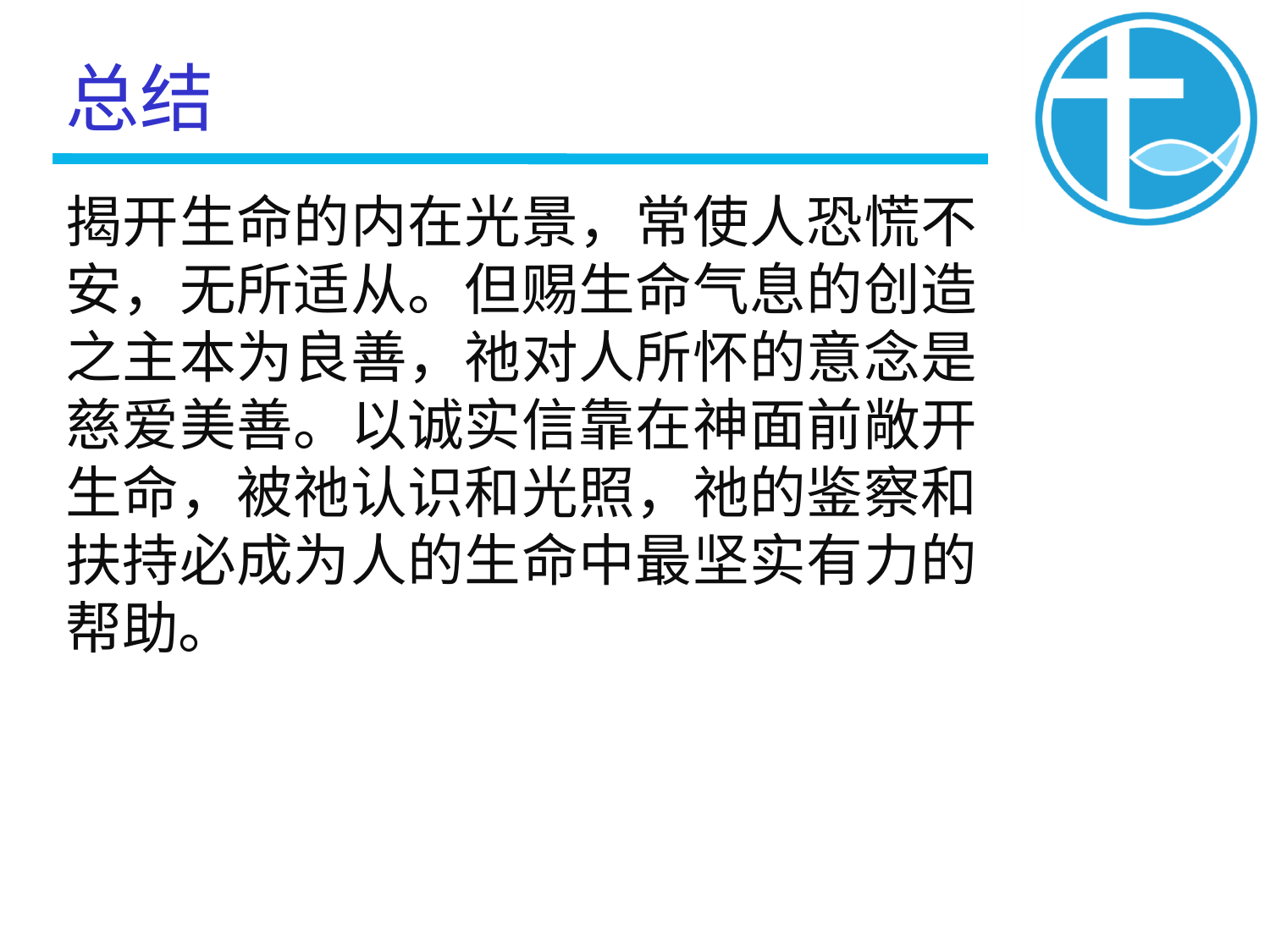

总结

揭开生命的内在光景，常使人恐慌不安，无所适从。但赐生命气息的创造之主本为良善，祂对人所怀的意念是慈爱美善。以诚实信靠在神面前敞开生命，被祂认识和光照，祂的鉴察和扶持必成为人的生命中最坚实有力的帮助。